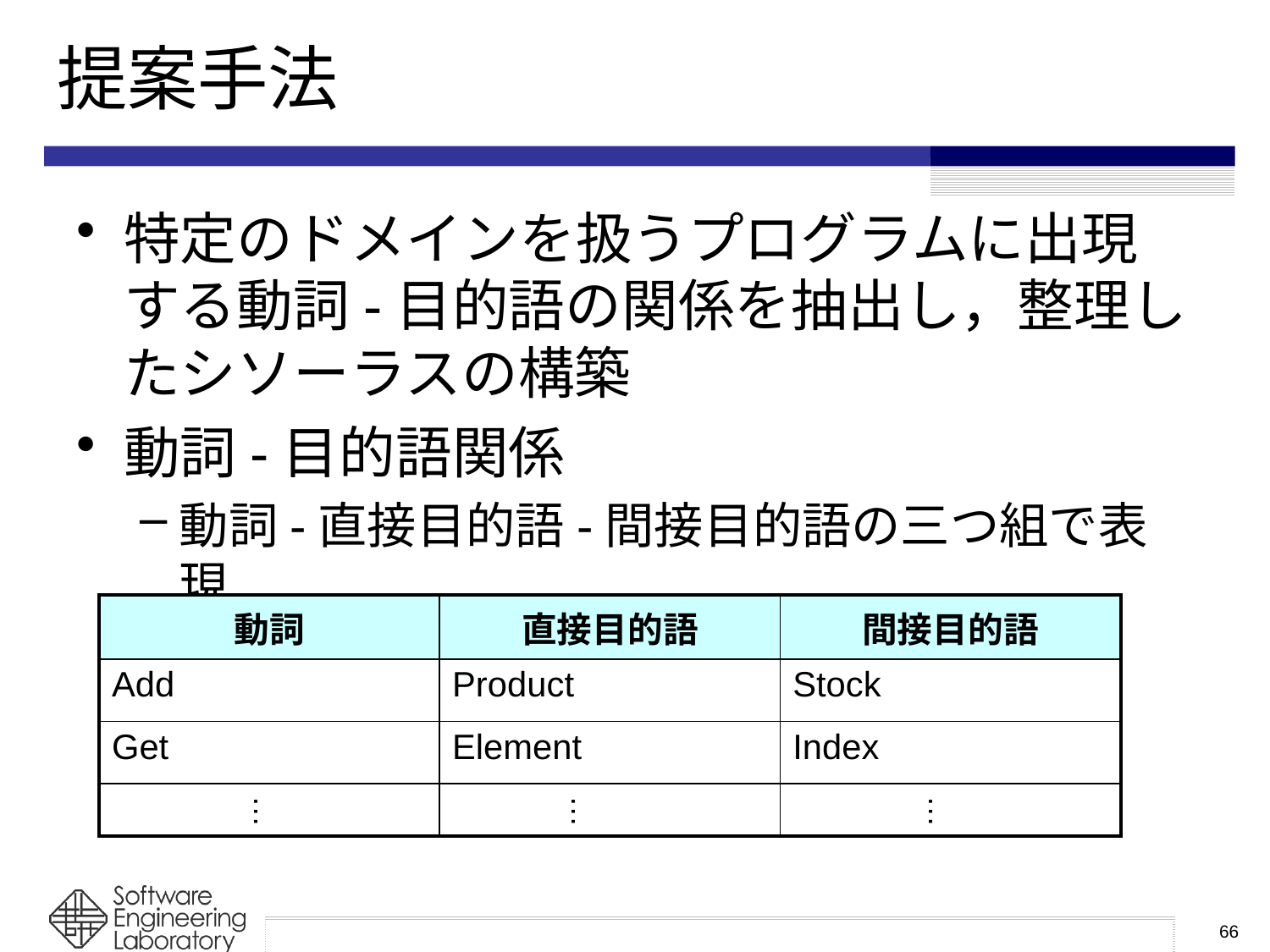

# 提案手法
特定のドメインを扱うプログラムに出現する動詞-目的語の関係を抽出し，整理したシソーラスの構築
動詞-目的語関係
動詞-直接目的語-間接目的語の三つ組で表現

| 動詞 | 直接目的語 | 間接目的語 |
| --- | --- | --- |
| Add | Product | Stock |
| Get | Element | Index |
|  |  |  |
…
…
…
66